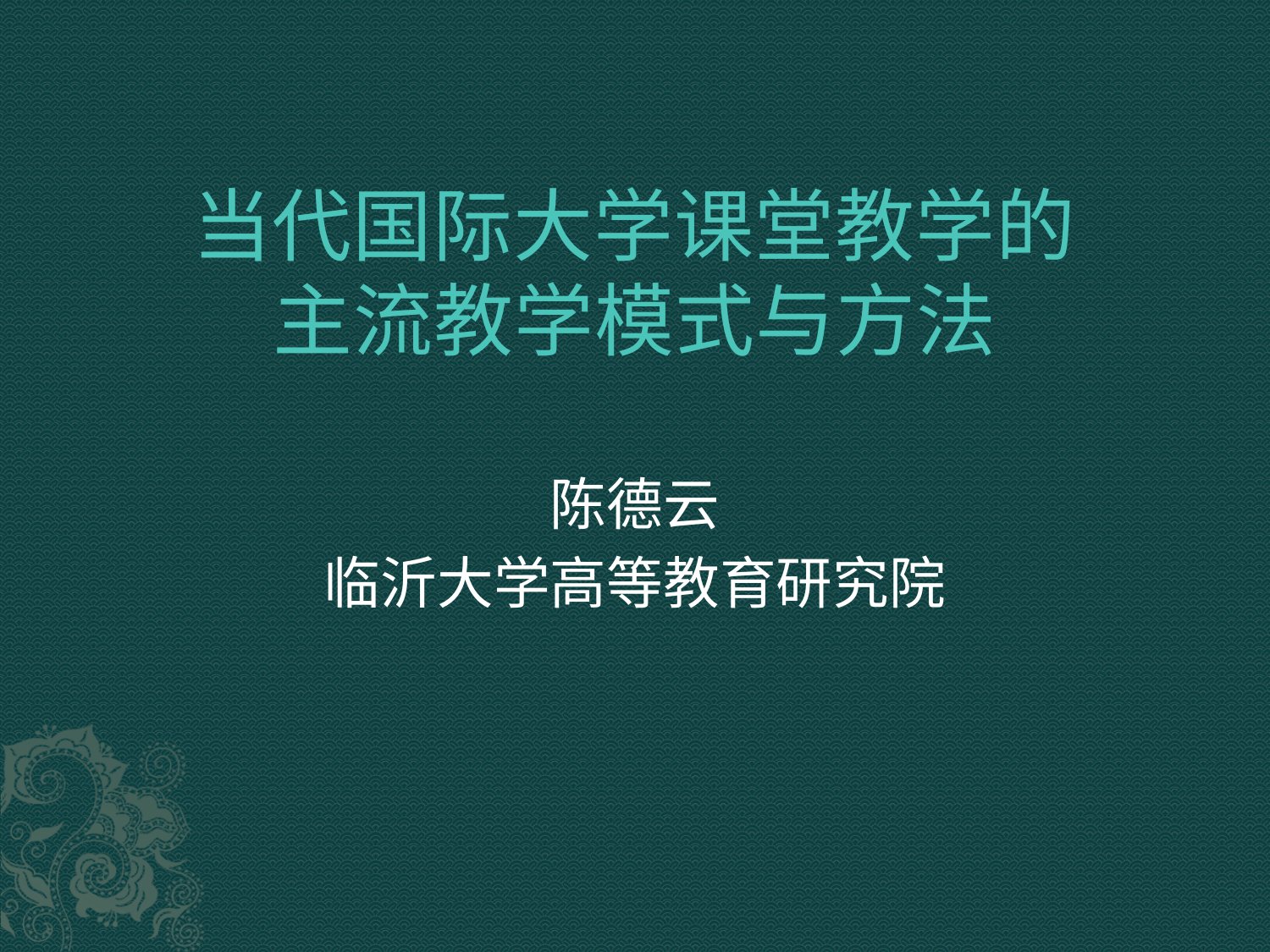

# 当代国际大学课堂教学的 主流教学模式与方法

陈德云
临沂大学高等教育研究院